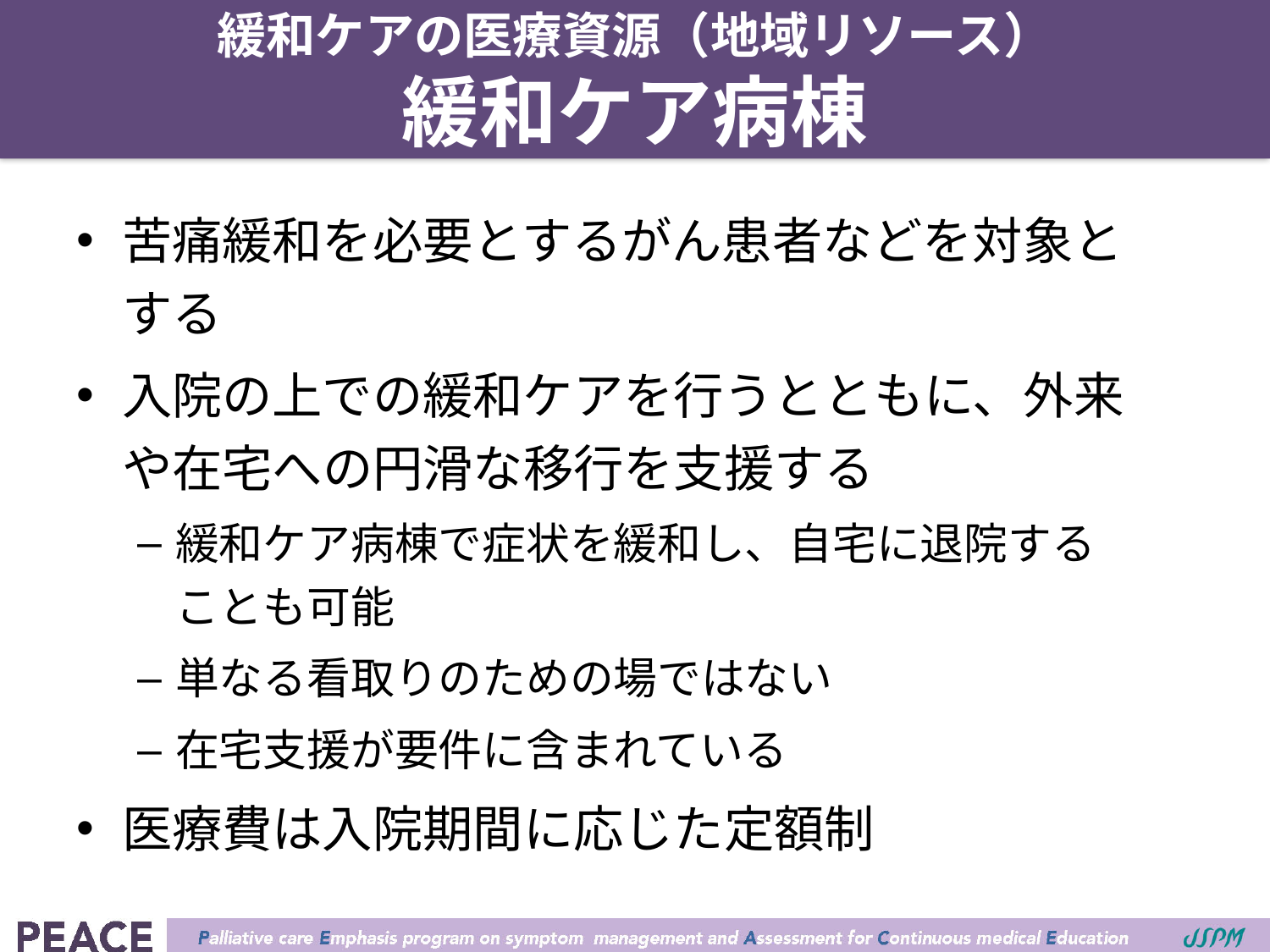

# 緩和ケアの医療資源（地域リソース） 緩和ケア病棟
苦痛緩和を必要とするがん患者などを対象と
する
入院の上での緩和ケアを行うとともに、外来
や在宅への円滑な移行を支援する
緩和ケア病棟で症状を緩和し、自宅に退院する
ことも可能
単なる看取りのための場ではない
在宅支援が要件に含まれている
医療費は入院期間に応じた定額制